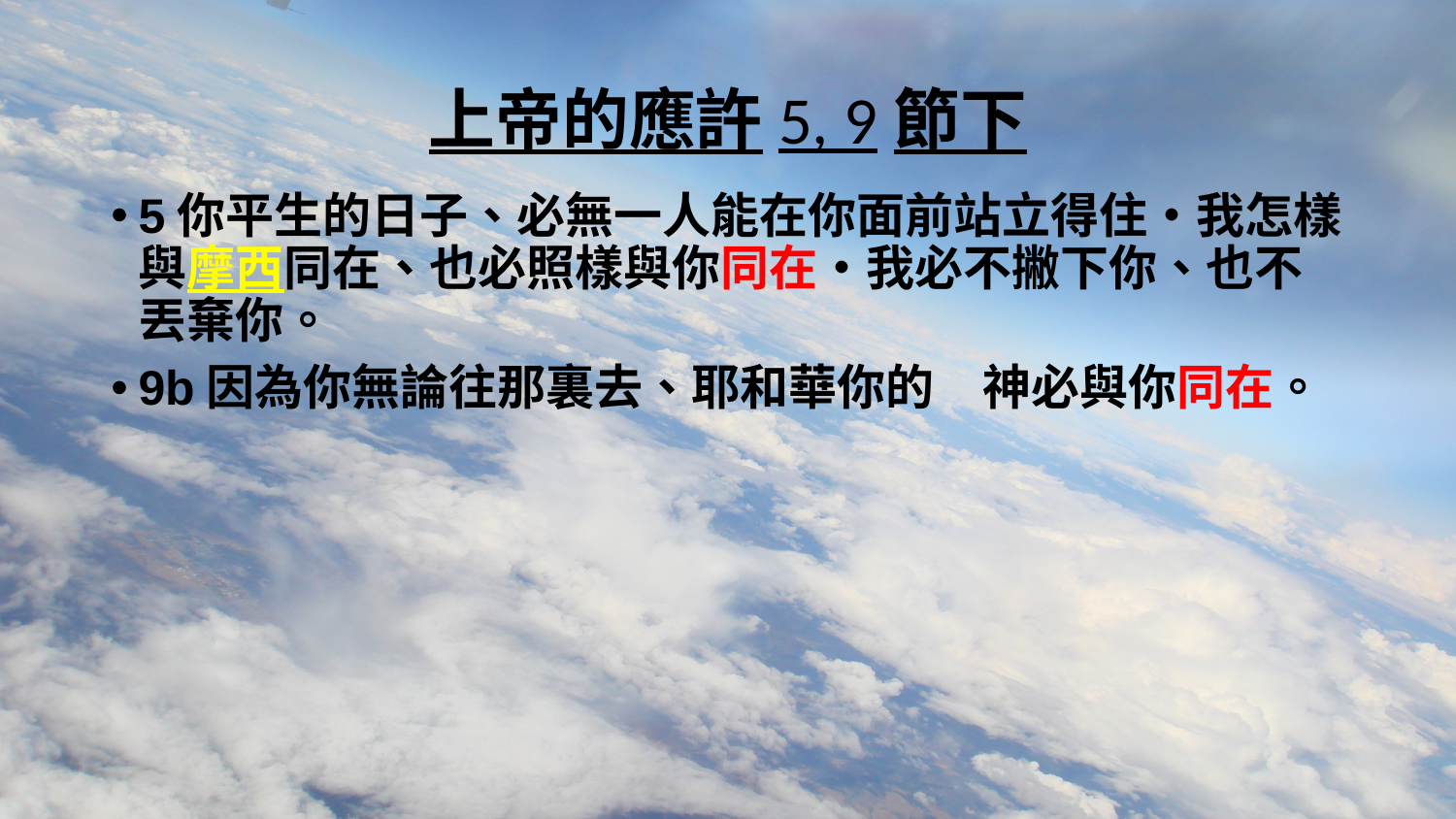

# 上帝的應許5, 9節下
5你平生的日子、必無一人能在你面前站立得住‧我怎樣與摩西同在、也必照樣與你同在‧我必不撇下你、也不丟棄你。
9b因為你無論往那裏去、耶和華你的　神必與你同在。